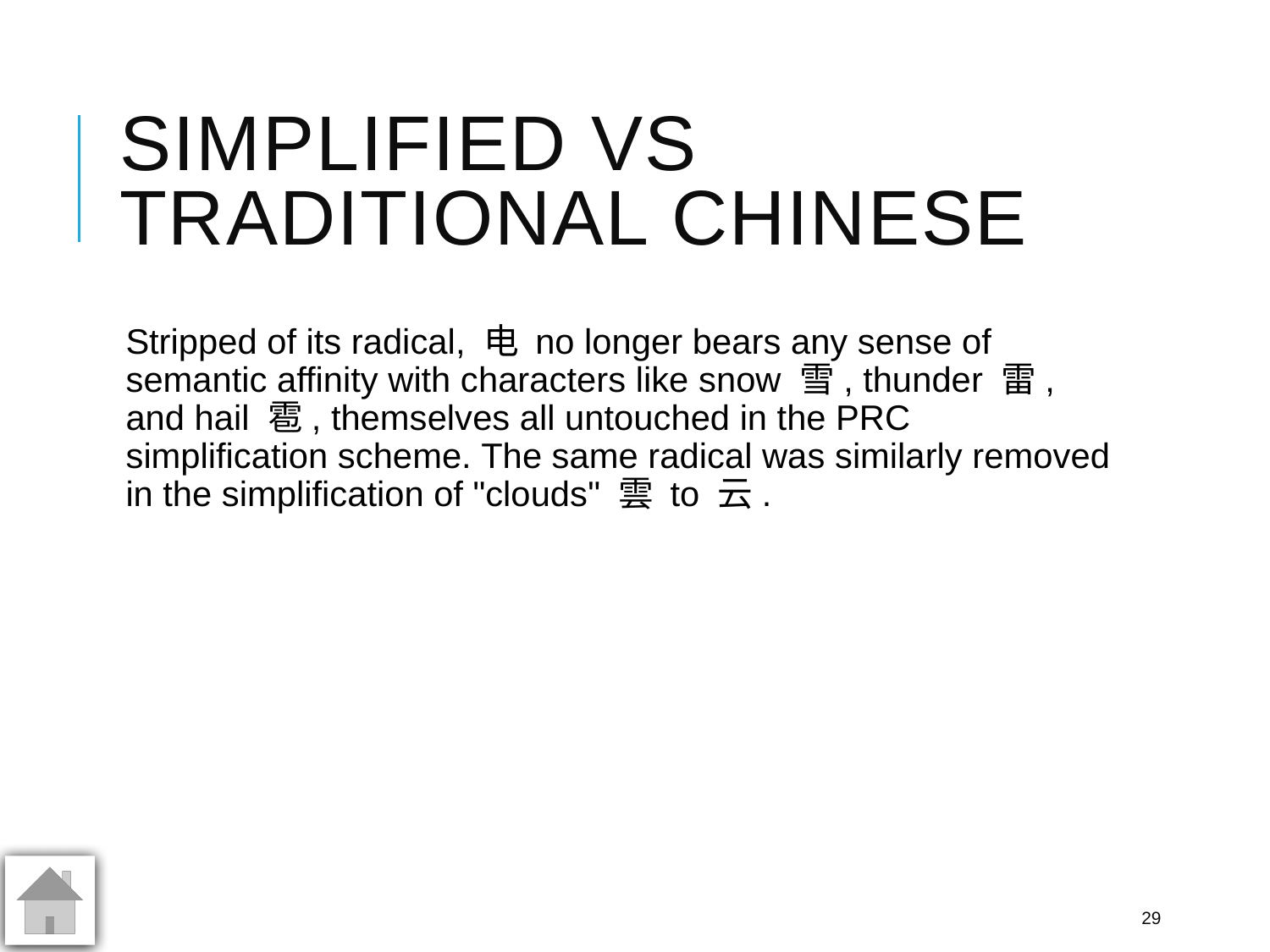

# SIMPLIFIED Vs TRADITIONAL CHINESE
Stripped of its radical, 电 no longer bears any sense of semantic affinity with characters like snow 雪, thunder 雷, and hail 雹, themselves all untouched in the PRC simplification scheme. The same radical was similarly removed in the simplification of "clouds" 雲 to 云.

29